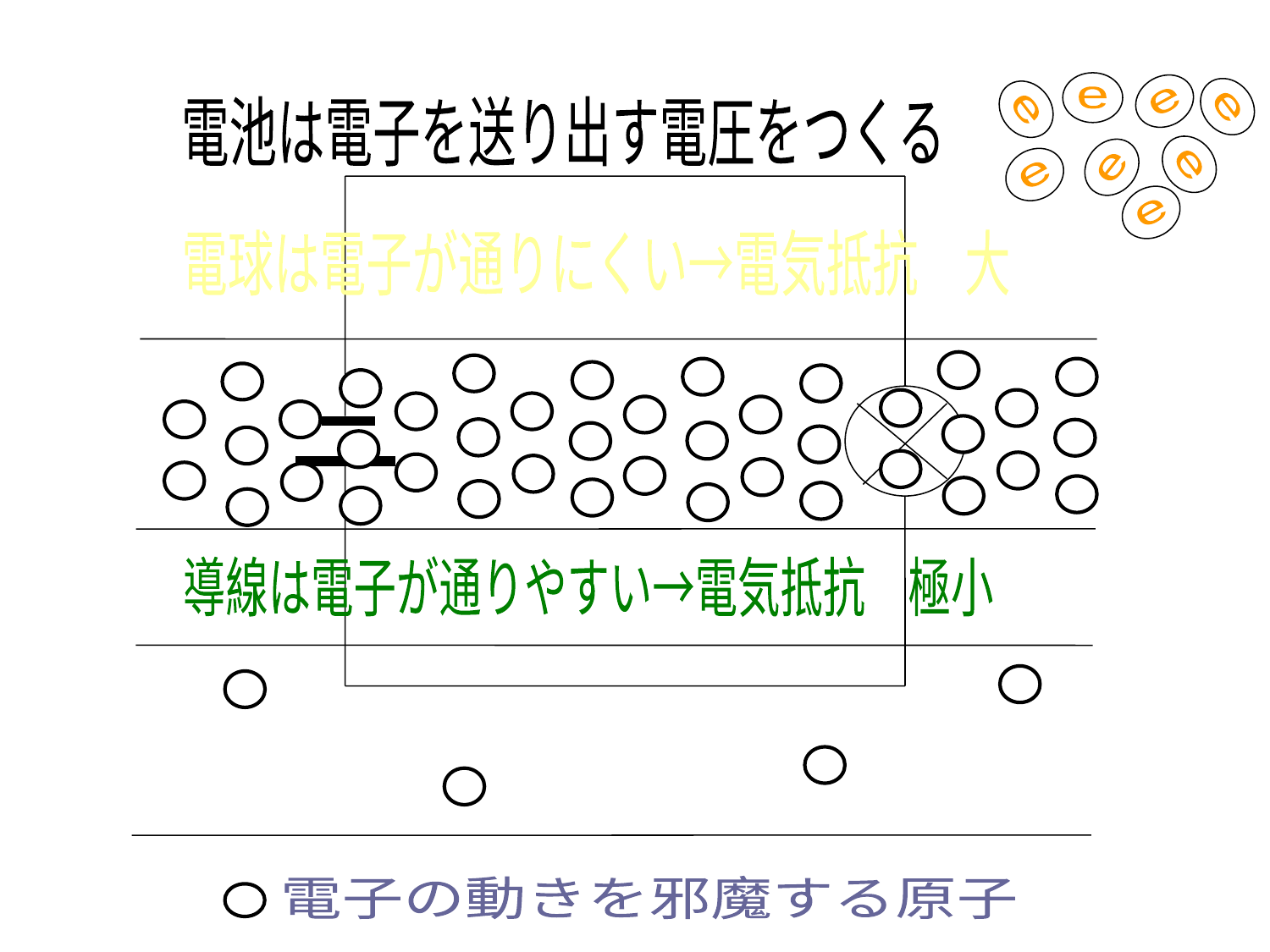

e

e

e

e
電池は電子を送り出す電圧をつくる

e

e

e

e
電球は電子が通りにくい→電気抵抗　大

－
－

導線は電子が通りやすい→電気抵抗　極小

電子の動きを邪魔する原子